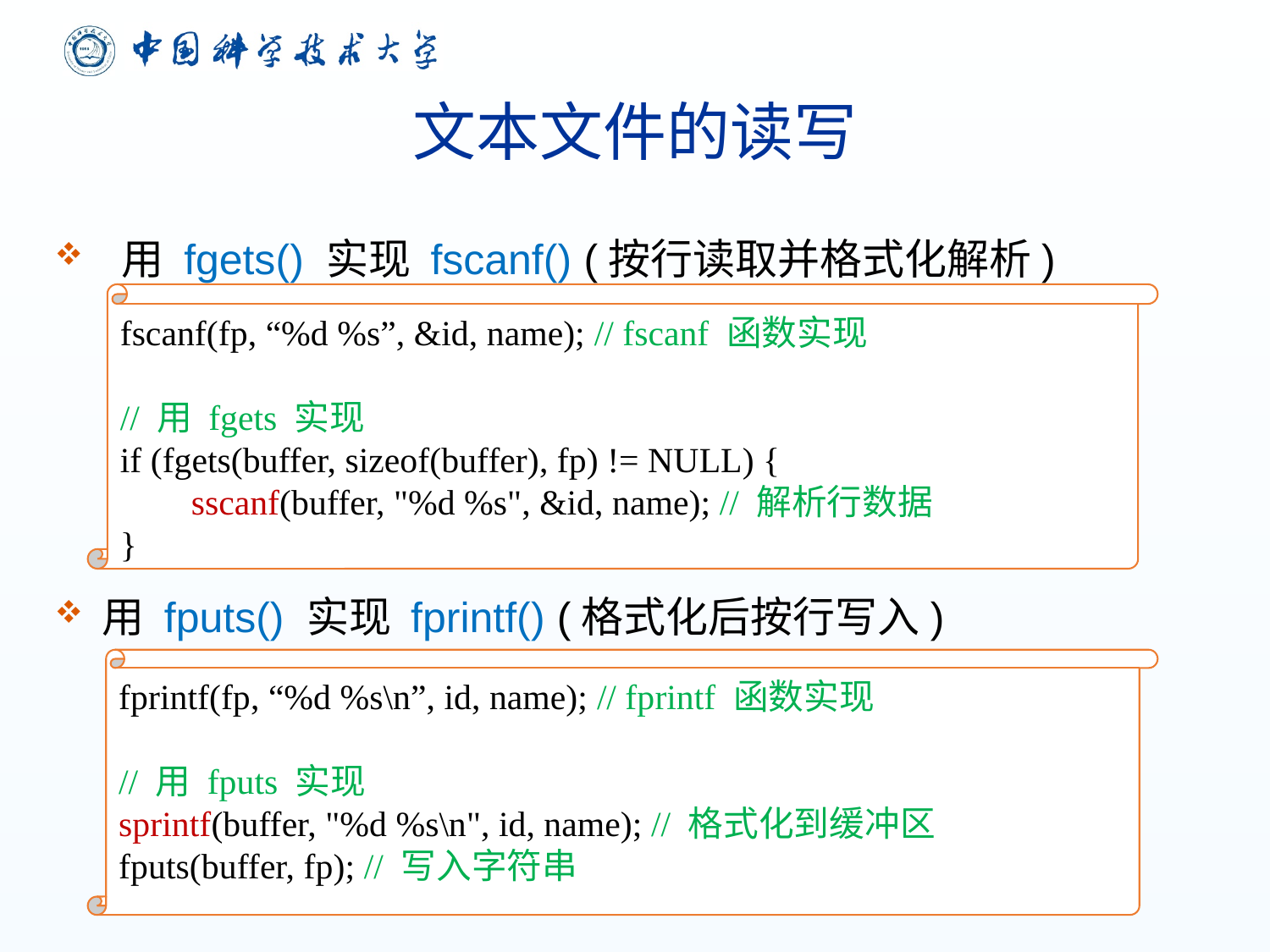

# 文本文件的读写
 用 fgets() 实现 fscanf() (按行读取并格式化解析)

用 fputs() 实现 fprintf() (格式化后按行写入)
fscanf(fp, “%d %s”, &id, name); // fscanf 函数实现

// 用 fgets 实现
if (fgets(buffer, sizeof(buffer), fp) != NULL) {
        sscanf(buffer, "%d %s", &id, name); // 解析行数据
}
fprintf(fp, “%d %s\n”, id, name); // fprintf 函数实现

// 用 fputs 实现
sprintf(buffer, "%d %s\n", id, name); // 格式化到缓冲区
fputs(buffer, fp); // 写入字符串